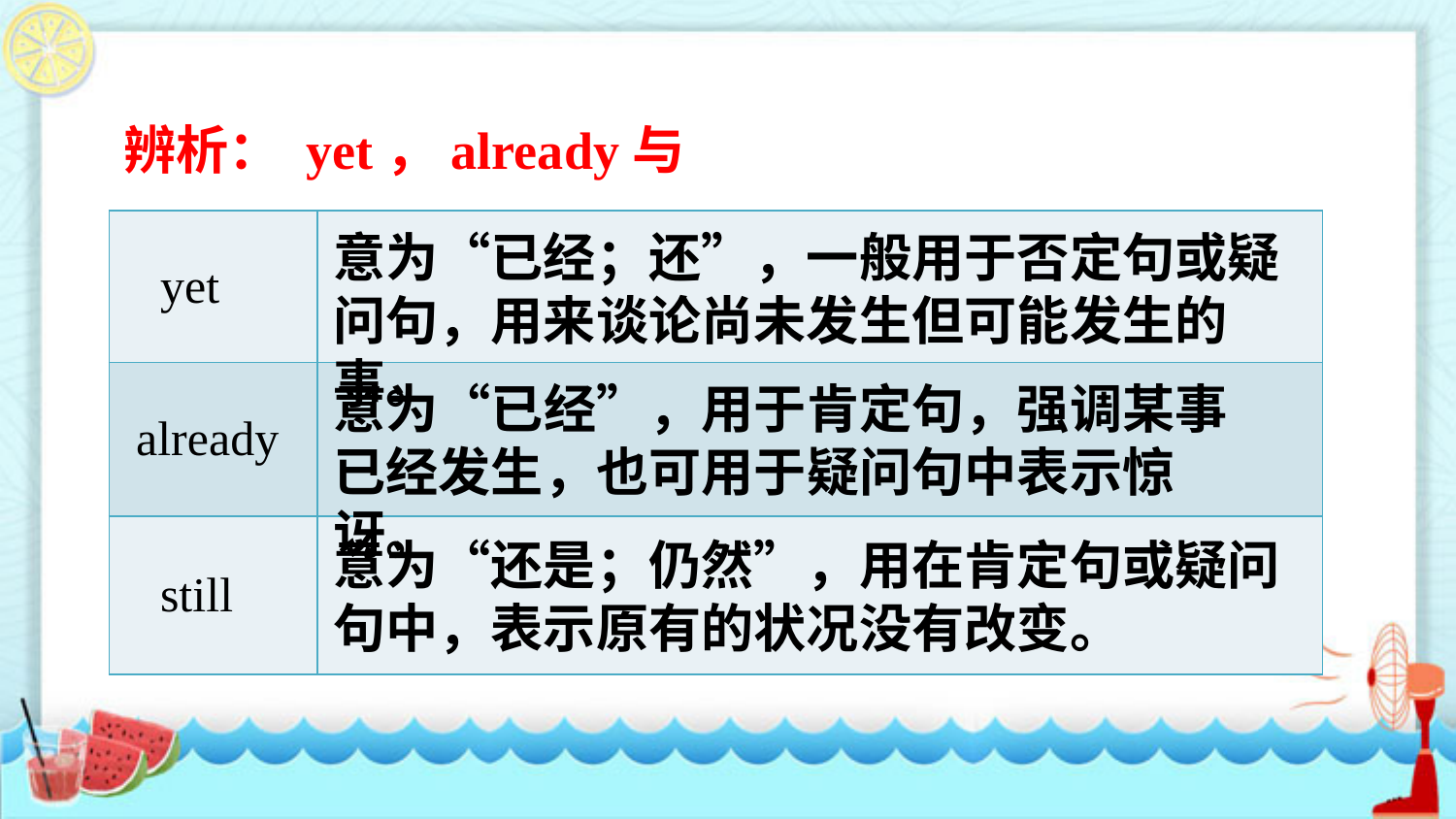

辨析： yet，already与still
| yet |  |
| --- | --- |
| already |  |
| still |  |
意为“已经；还”，一般用于否定句或疑问句，用来谈论尚未发生但可能发生的事。
意为“已经”，用于肯定句，强调某事已经发生，也可用于疑问句中表示惊讶。
意为“还是；仍然”，用在肯定句或疑问句中，表示原有的状况没有改变。